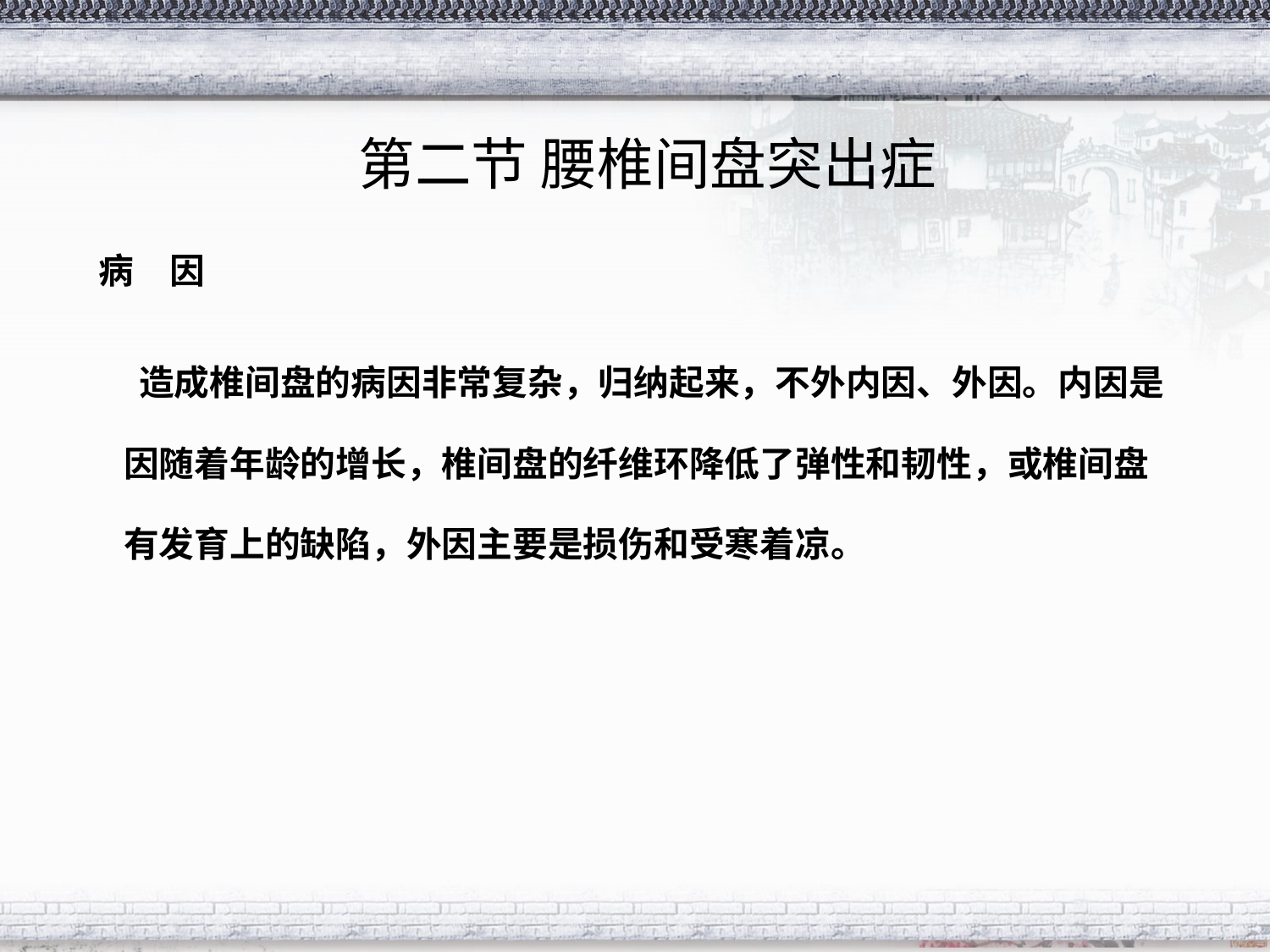

第二节 腰椎间盘突出症
  病　因
       造成椎间盘的病因非常复杂，归纳起来，不外内因、外因。内因是因随着年龄的增长，椎间盘的纤维环降低了弹性和韧性，或椎间盘有发育上的缺陷，外因主要是损伤和受寒着凉。